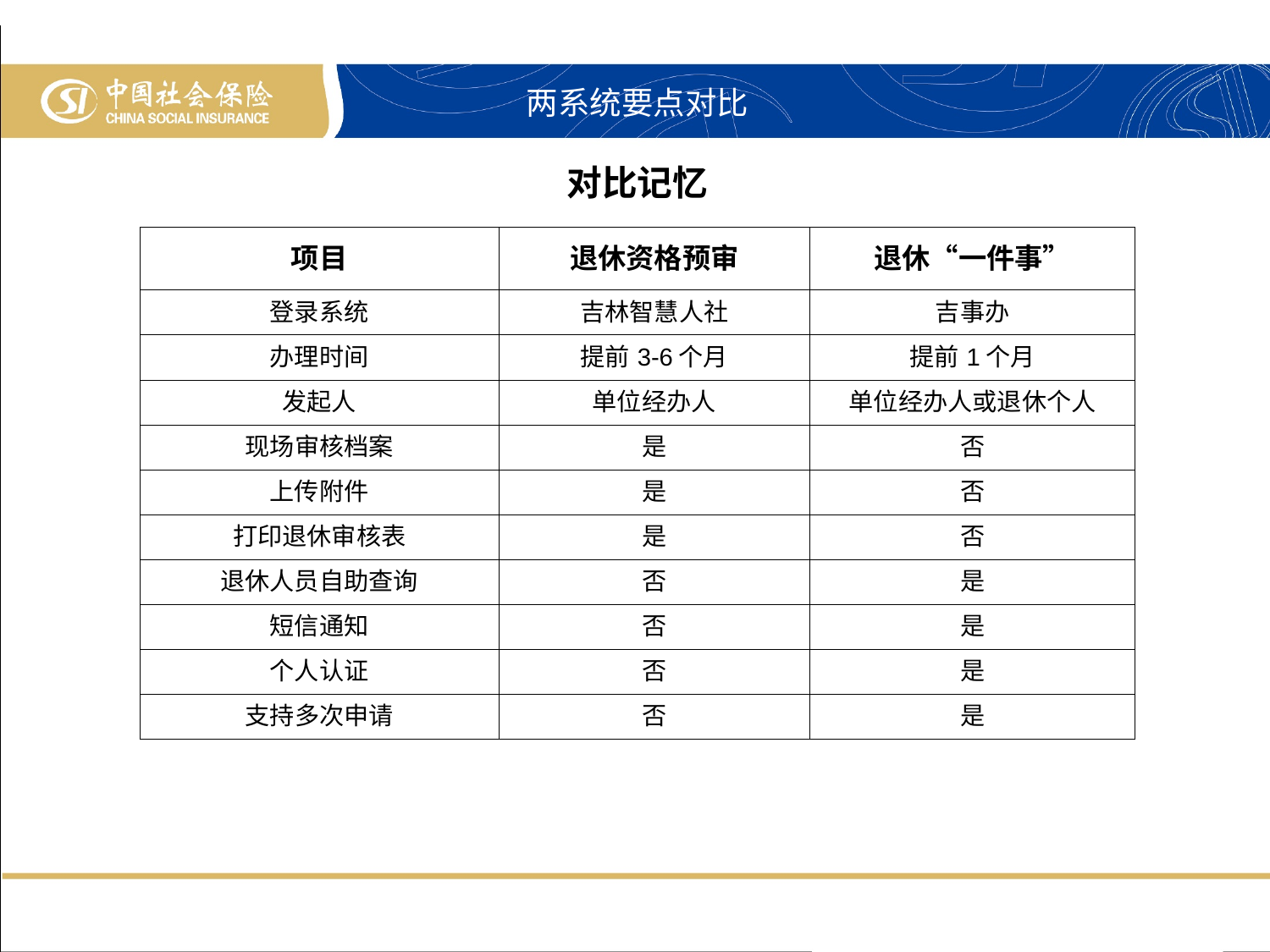

两系统要点对比
| 对比记忆 |  |  |
| --- | --- | --- |
| 项目 | 退休资格预审 | 退休“一件事” |
| 登录系统 | 吉林智慧人社 | 吉事办 |
| 办理时间 | 提前3-6个月 | 提前1个月 |
| 发起人 | 单位经办人 | 单位经办人或退休个人 |
| 现场审核档案 | 是 | 否 |
| 上传附件 | 是 | 否 |
| 打印退休审核表 | 是 | 否 |
| 退休人员自助查询 | 否 | 是 |
| 短信通知 | 否 | 是 |
| 个人认证 | 否 | 是 |
| 支持多次申请 | 否 | 是 |